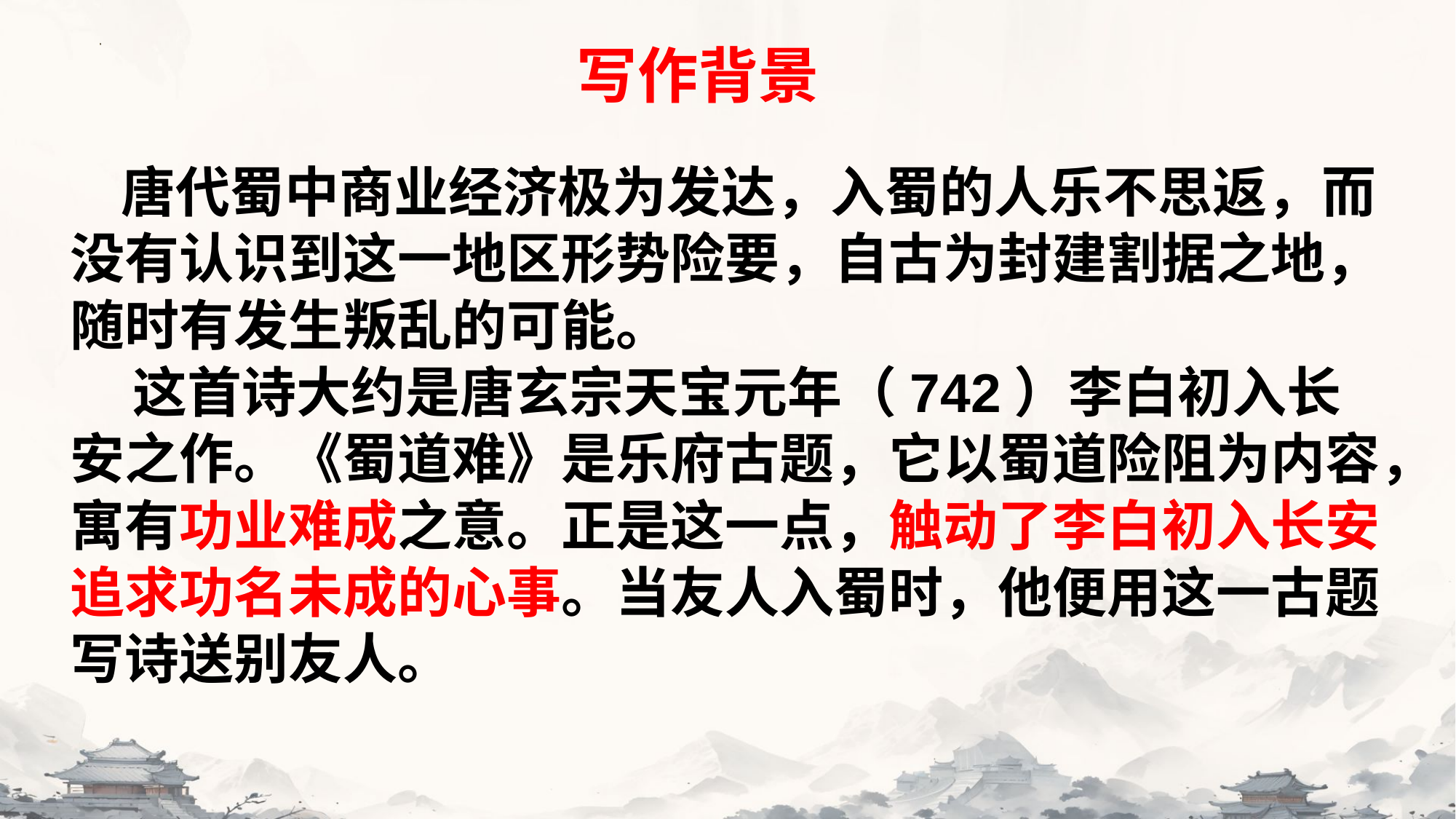

写作背景

   唐代蜀中商业经济极为发达，入蜀的人乐不思返，而没有认识到这一地区形势险要，自古为封建割据之地，随时有发生叛乱的可能。
    这首诗大约是唐玄宗天宝元年（742）李白初入长安之作。《蜀道难》是乐府古题，它以蜀道险阻为内容，寓有功业难成之意。正是这一点，触动了李白初入长安追求功名未成的心事。当友人入蜀时，他便用这一古题写诗送别友人。